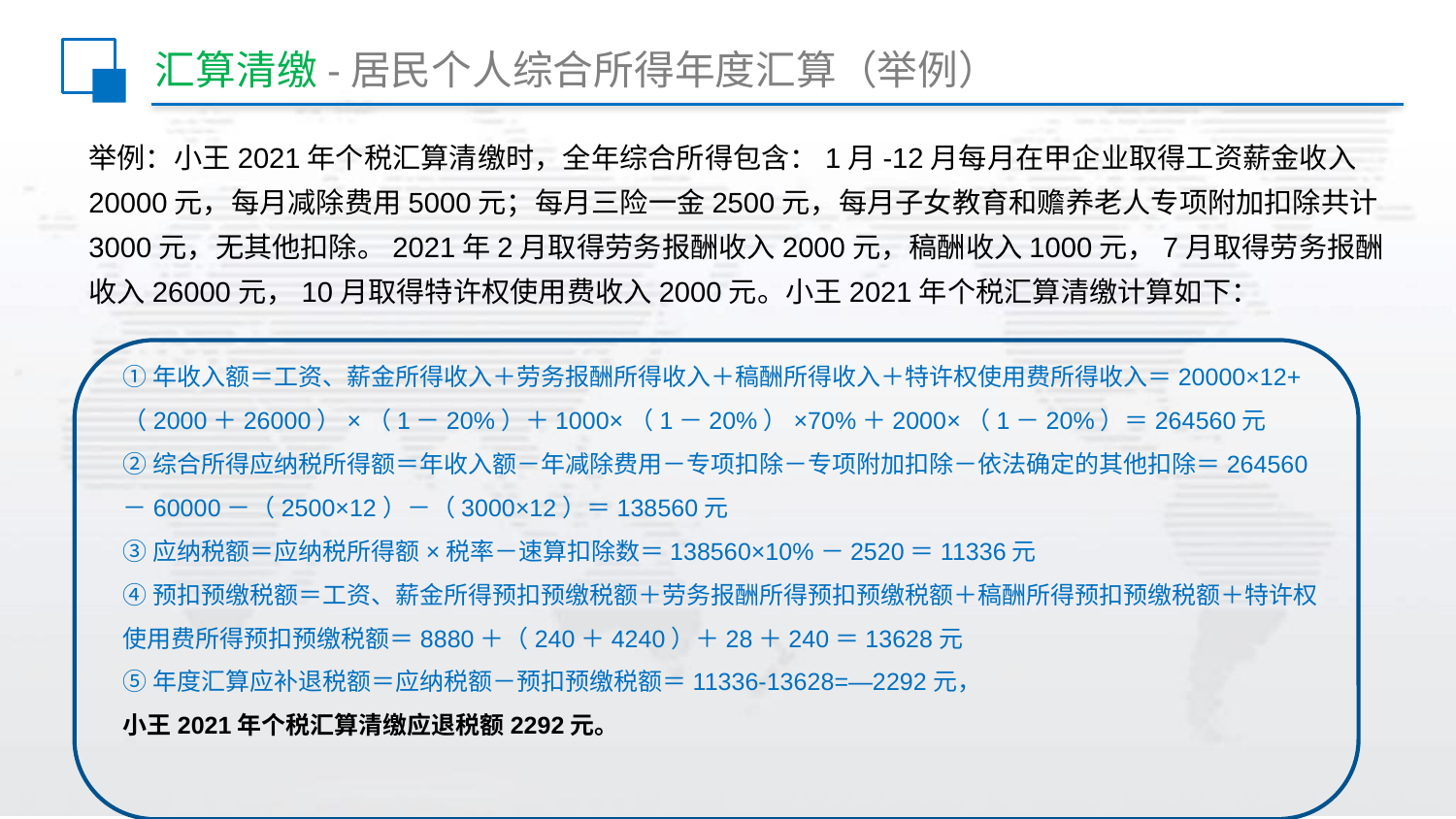

# 汇算清缴-居民个人综合所得年度汇算（举例）
举例：小王2021年个税汇算清缴时，全年综合所得包含：1月-12月每月在甲企业取得工资薪金收入20000元，每月减除费用5000元；每月三险一金2500元，每月子女教育和赡养老人专项附加扣除共计3000元，无其他扣除。2021年2月取得劳务报酬收入2000元，稿酬收入1000元，7月取得劳务报酬收入26000元，10月取得特许权使用费收入2000元。小王2021年个税汇算清缴计算如下：

①年收入额＝工资、薪金所得收入＋劳务报酬所得收入＋稿酬所得收入＋特许权使用费所得收入＝20000×12+（2000＋26000）×（1－20%）＋1000×（1－20%）×70%＋2000×（1－20%）＝264560元
②综合所得应纳税所得额＝年收入额－年减除费用－专项扣除－专项附加扣除－依法确定的其他扣除＝264560－60000－（2500×12）－（3000×12）＝138560元
③应纳税额＝应纳税所得额×税率－速算扣除数＝138560×10%－2520＝11336元
④预扣预缴税额＝工资、薪金所得预扣预缴税额＋劳务报酬所得预扣预缴税额＋稿酬所得预扣预缴税额＋特许权使用费所得预扣预缴税额＝8880＋（240＋4240）＋28＋240＝13628元
⑤年度汇算应补退税额＝应纳税额－预扣预缴税额＝11336-13628=—2292元，
小王2021年个税汇算清缴应退税额2292元。